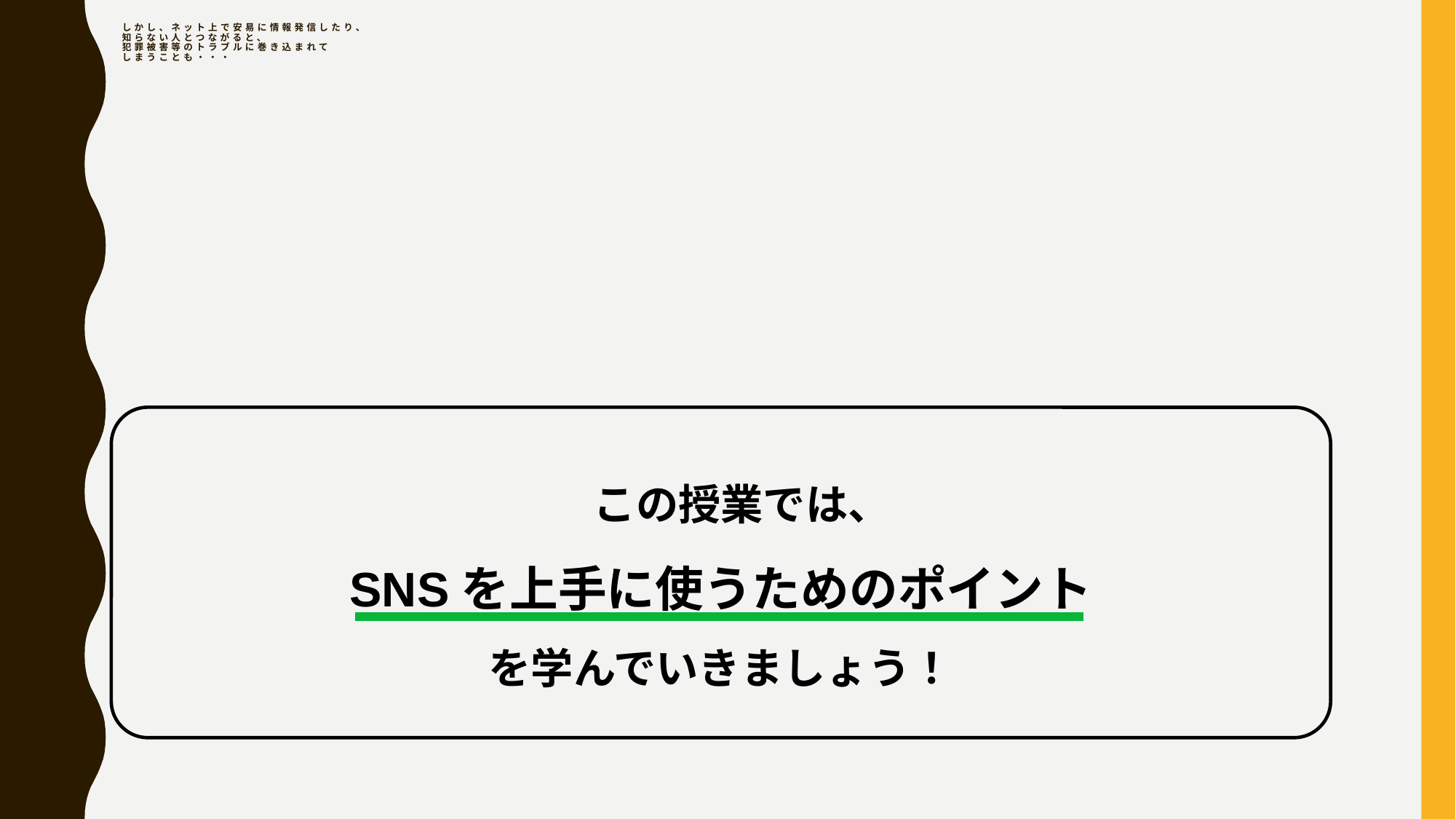

# しかし、ネット上で安易に情報発信したり、 知らない人とつながると、 犯罪被害等のトラブルに巻き込まれて しまうことも・・・
　この授業では、
SNSを上手に使うためのポイント
を学んでいきましょう！